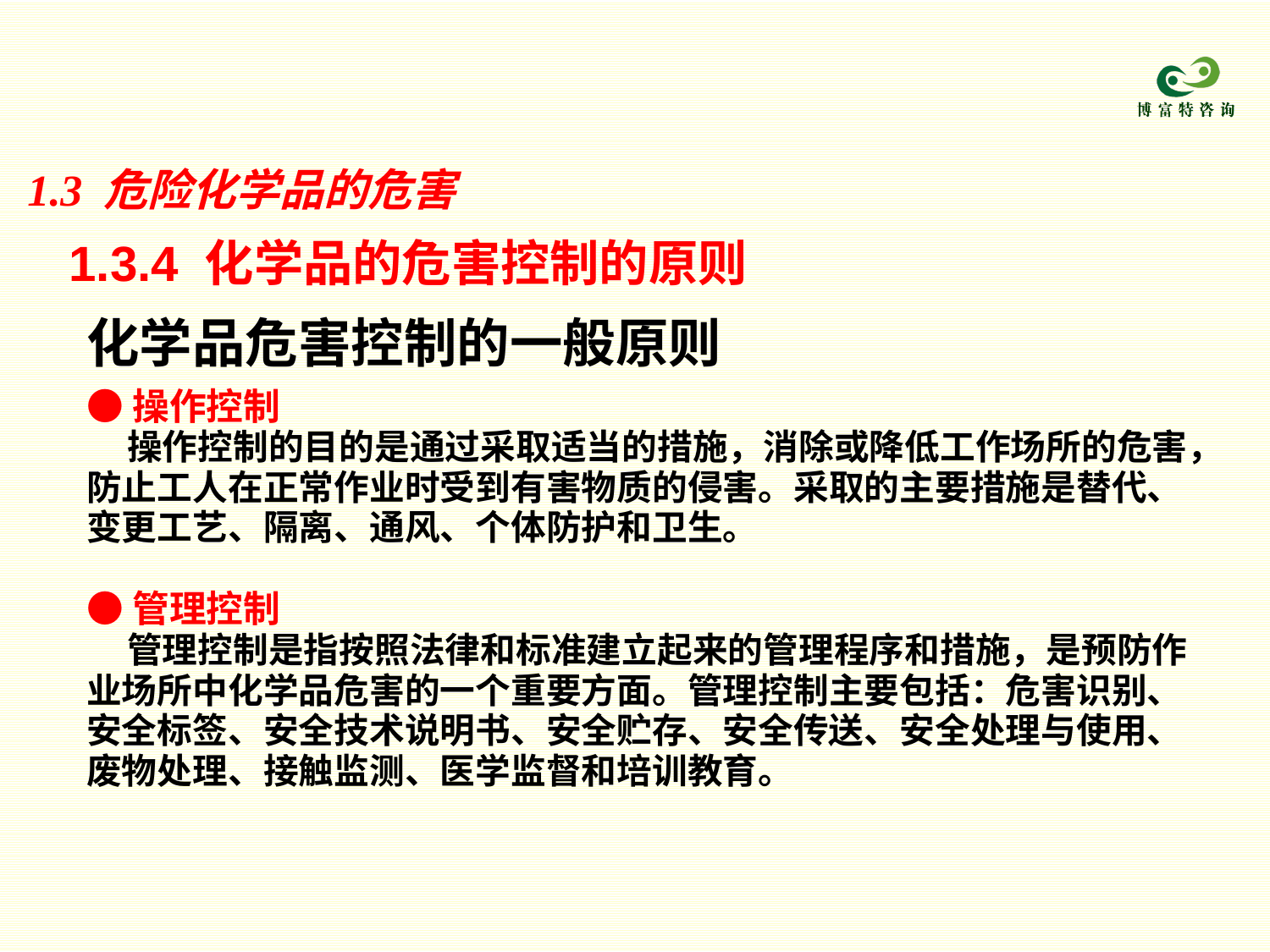

1.3 危险化学品的危害
1.3.4 化学品的危害控制的原则
化学品危害控制的一般原则
●操作控制
    操作控制的目的是通过采取适当的措施，消除或降低工作场所的危害，防止工人在正常作业时受到有害物质的侵害。采取的主要措施是替代、变更工艺、隔离、通风、个体防护和卫生。

●管理控制
    管理控制是指按照法律和标准建立起来的管理程序和措施，是预防作业场所中化学品危害的一个重要方面。管理控制主要包括：危害识别、安全标签、安全技术说明书、安全贮存、安全传送、安全处理与使用、废物处理、接触监测、医学监督和培训教育。